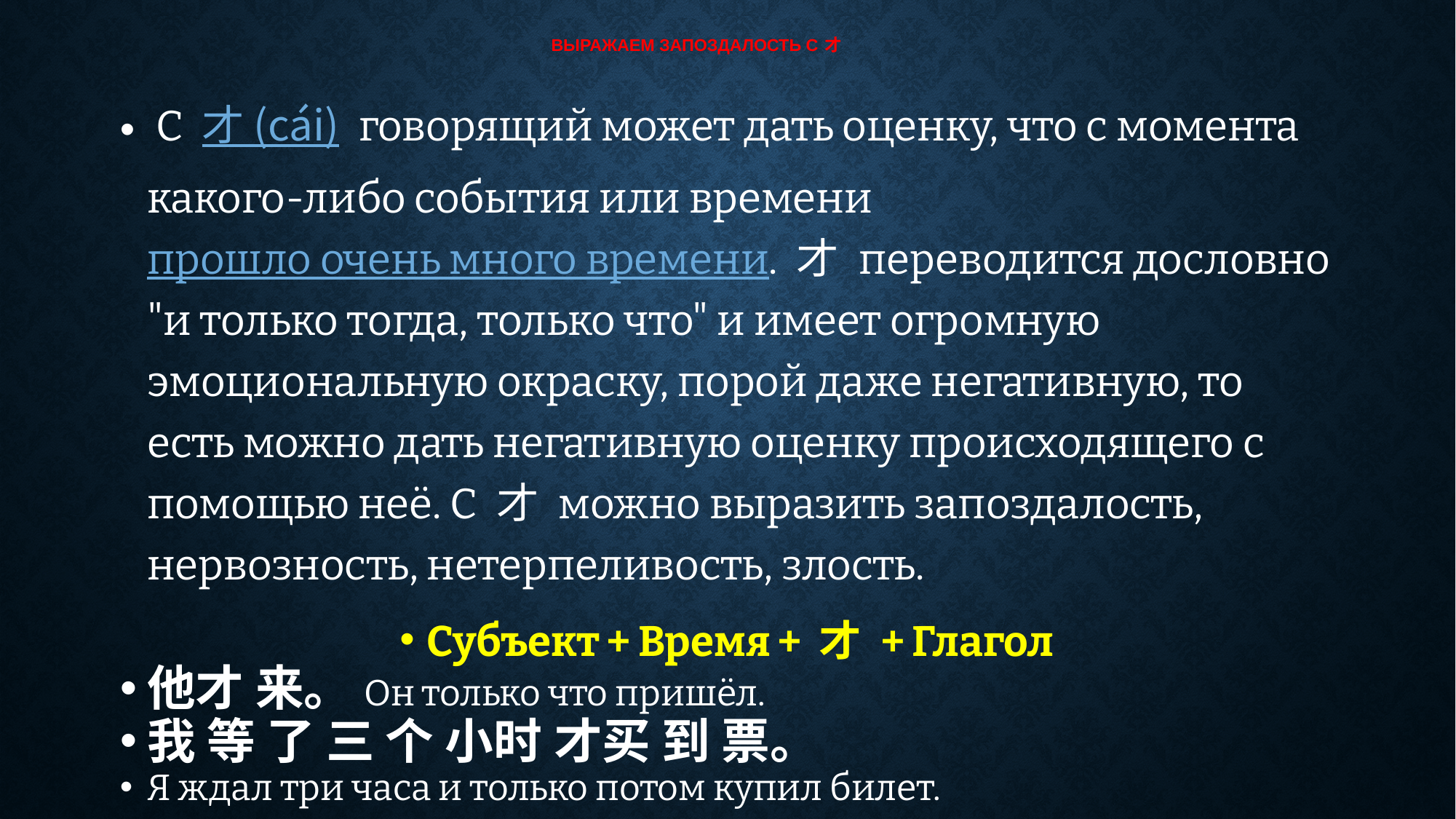

# Выражаем запоздалость с 才
 С 才 (cái) говорящий может дать оценку, что с момента какого-либо события или времени прошло очень много времени. 才 переводится дословно "и только тогда, только что" и имеет огромную эмоциональную окраску, порой даже негативную, то есть можно дать негативную оценку происходящего с помощью неё. С 才 можно выразить запоздалость, нервозность, нетерпеливость, злость.
Субъект + Время + 才 + Глагол
他才 来。Он только что пришёл.
我 等 了 三 个 小时 才买 到 票。
Я ждал три часа и только потом купил билет.